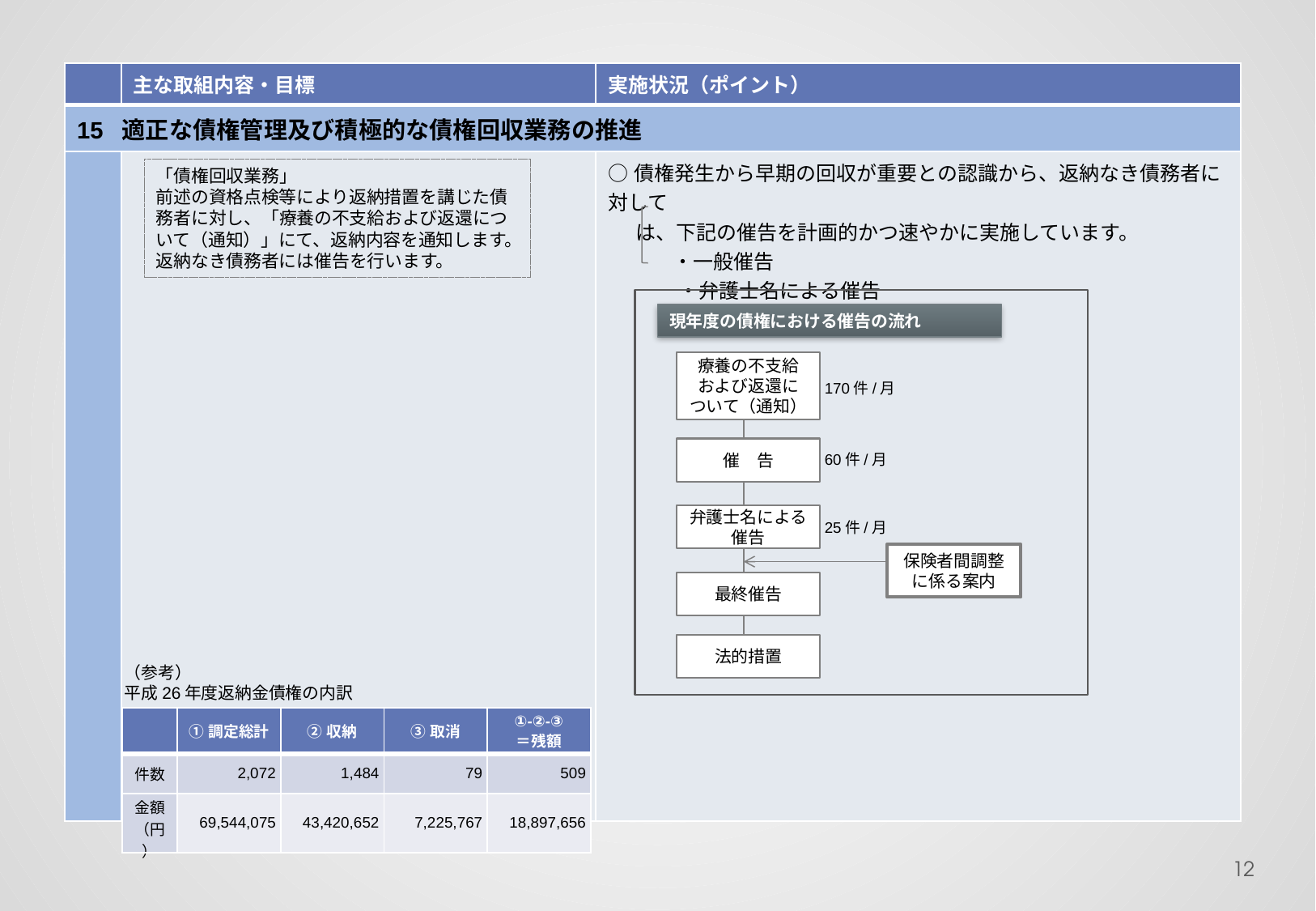

|  | 主な取組内容・目標 | 実施状況（ポイント） |
| --- | --- | --- |
| 15 適正な債権管理及び積極的な債権回収業務の推進 |  |  |
|  |  | ○債権発生から早期の回収が重要との認識から、返納なき債務者に対して 　 は、下記の催告を計画的かつ速やかに実施しています。 　　 　・一般催告 　　　・弁護士名による催告 　　　・最終催告 |
「債権回収業務」
前述の資格点検等により返納措置を講じた債務者に対し、「療養の不支給および返還について（通知）」にて、返納内容を通知します。返納なき債務者には催告を行います。

現年度の債権における催告の流れ
療養の不支給
および返還に
ついて（通知）
催　告
弁護士名による
催告
保険者間調整
に係る案内
最終催告
法的措置
170件/月
60件/月
25件/月
（参考）
平成26年度返納金債権の内訳
|  | ①調定総計 | ②収納 | ③取消 | ①-②-③ ＝残額 |
| --- | --- | --- | --- | --- |
| 件数 | 2,072 | 1,484 | 79 | 509 |
| 金額（円） | 69,544,075 | 43,420,652 | 7,225,767 | 18,897,656 |
12